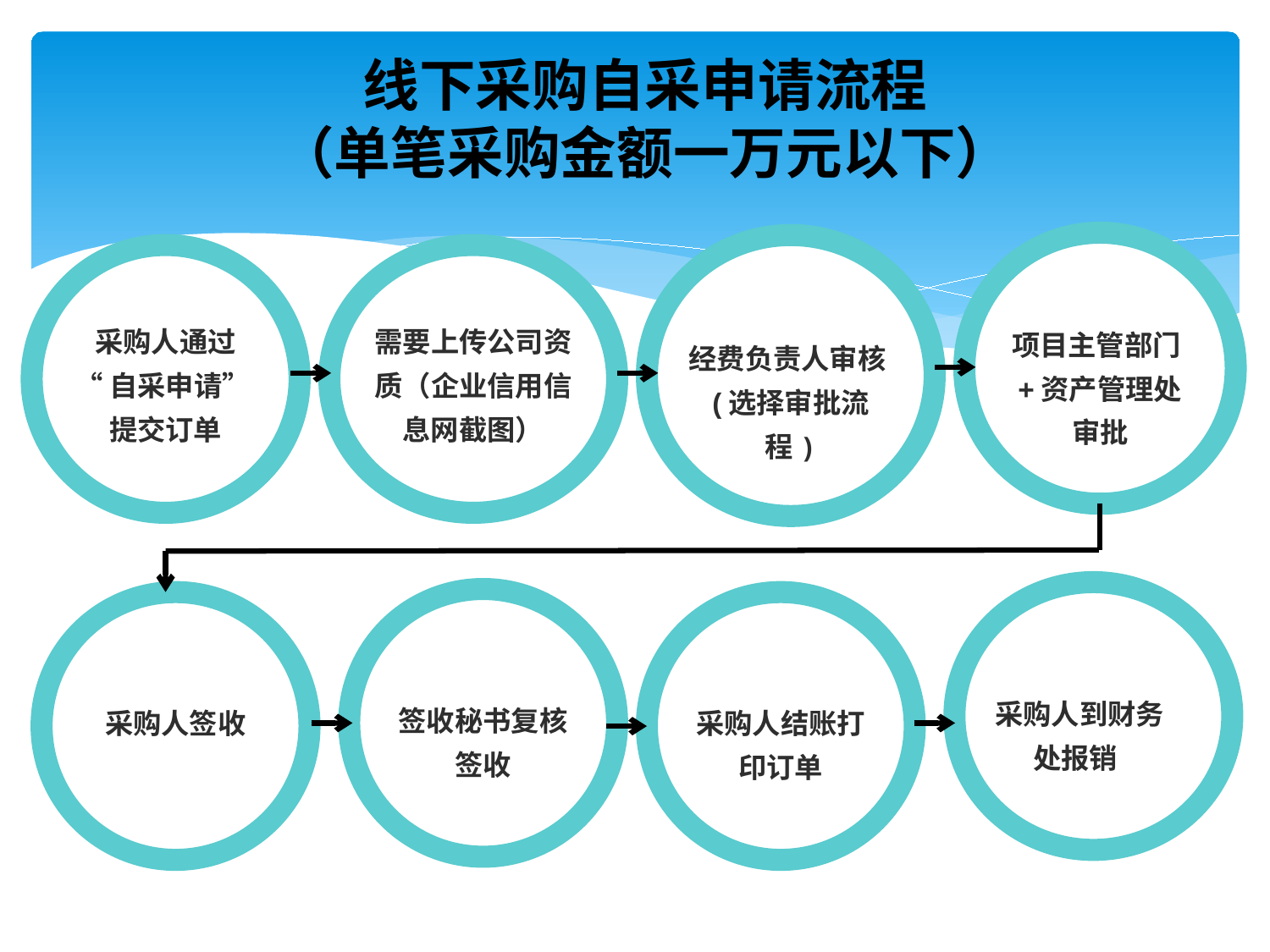

线下采购自采申请流程
（单笔采购金额一万元以下）
项目主管部门+资产管理处审批
经费负责人审核(选择审批流程)
采购人通过
“自采申请”
提交订单
需要上传公司资质（企业信用信息网截图）
采购人到财务处报销
签收秘书复核签收

采购人签收
采购人结账打印订单